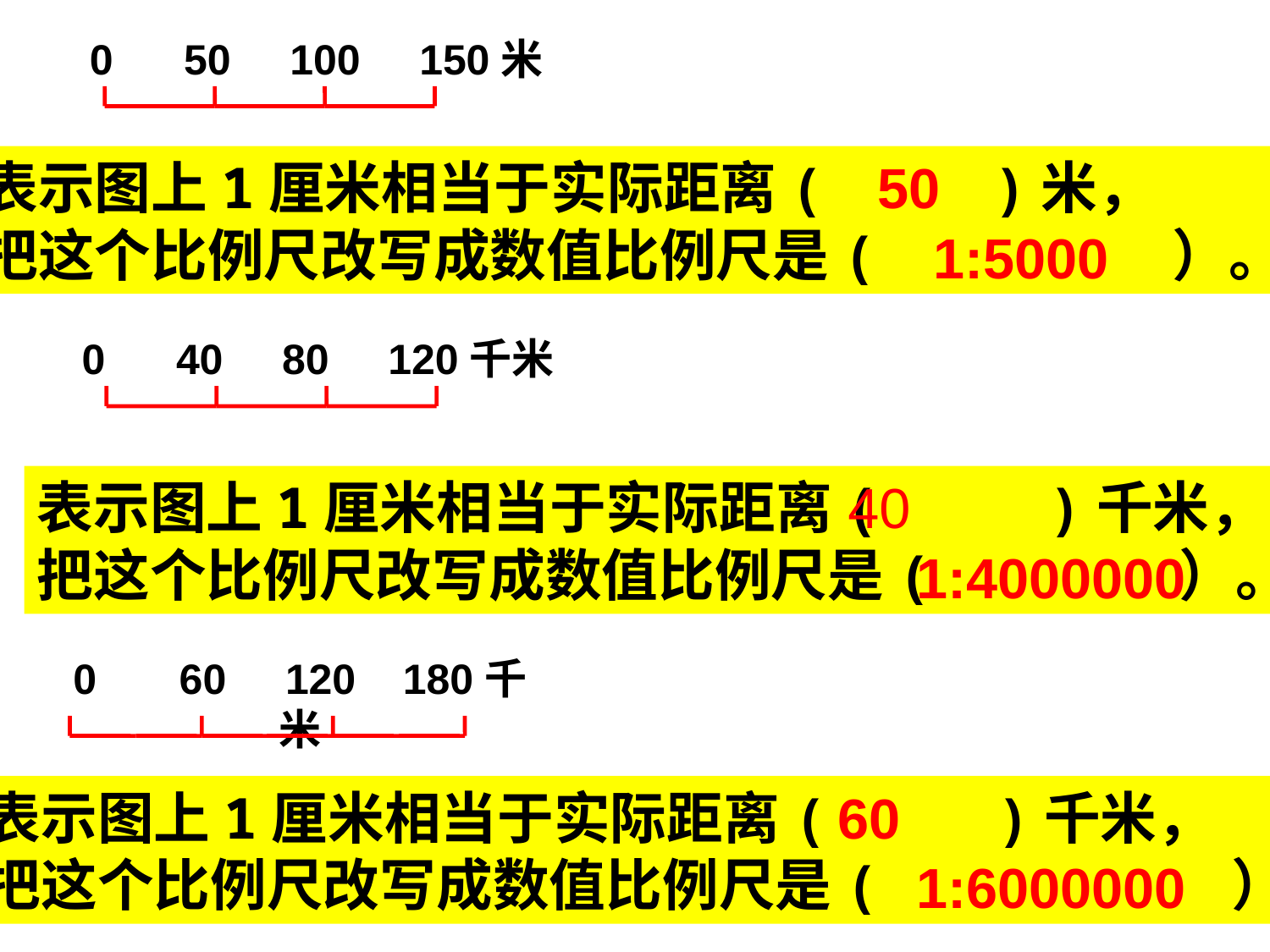

0      50     100     150米

表示图上1厘米相当于实际距离(     )米，
把这个比例尺改写成数值比例尺是(     　　）。
50
1:5000
0      40     80     120千米

表示图上1厘米相当于实际距离(     )千米，
把这个比例尺改写成数值比例尺是(　　  　   ）。
40
1:4000000
0       60     120    180千米

表示图上1厘米相当于实际距离(     )千米，
把这个比例尺改写成数值比例尺是(     　　　）。
60
1:6000000